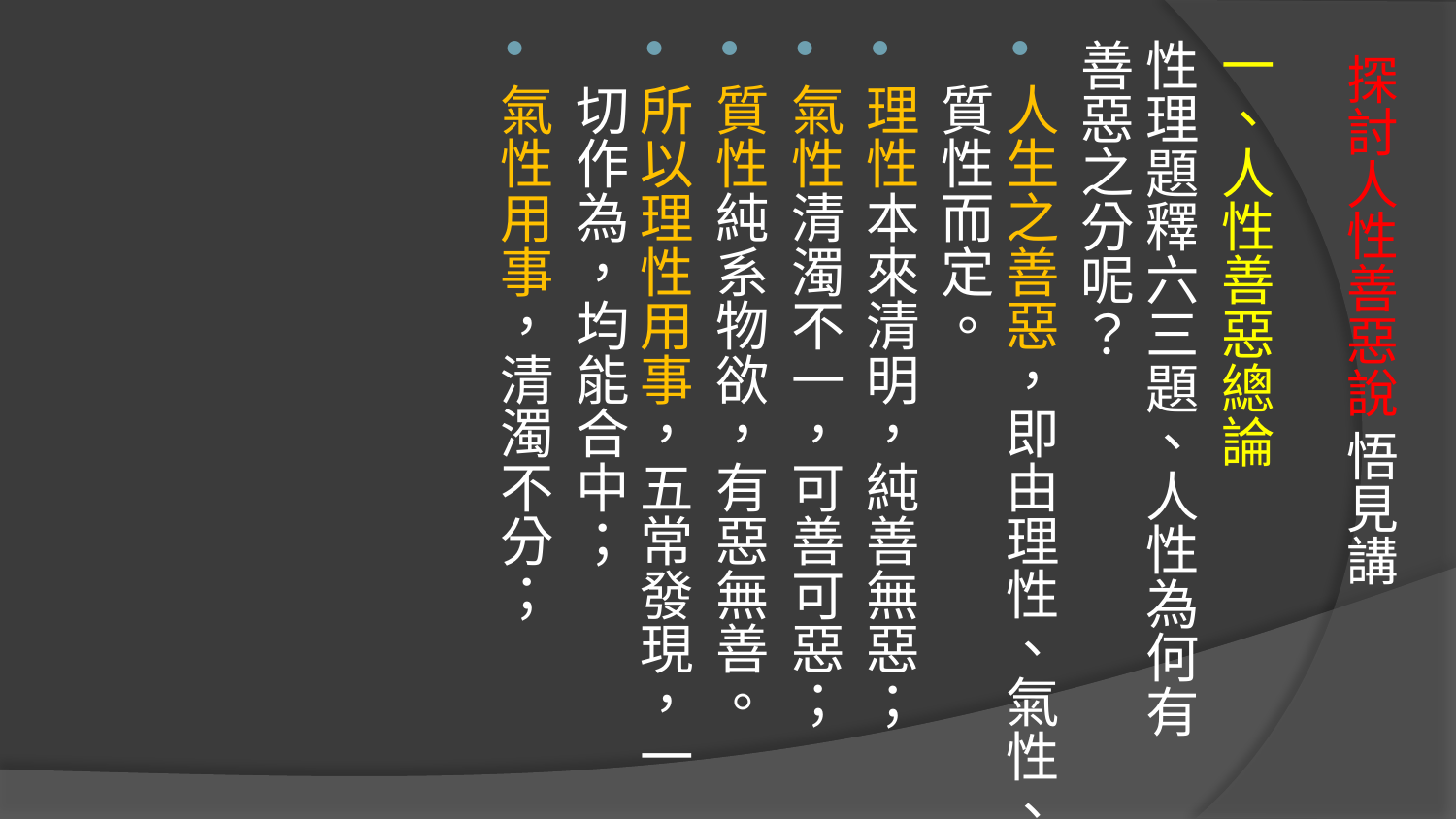

一、人性善惡總論
性理題釋六三題、人性為何有善惡之分呢？
人生之善惡，即由理性、氣性、質性而定。
理性本來清明，純善無惡；
氣性清濁不一，可善可惡；
質性純系物欲，有惡無善。
所以理性用事，五常發現，一切作為，均能合中；
氣性用事，清濁不分；

# 探討人性善惡說 悟見講